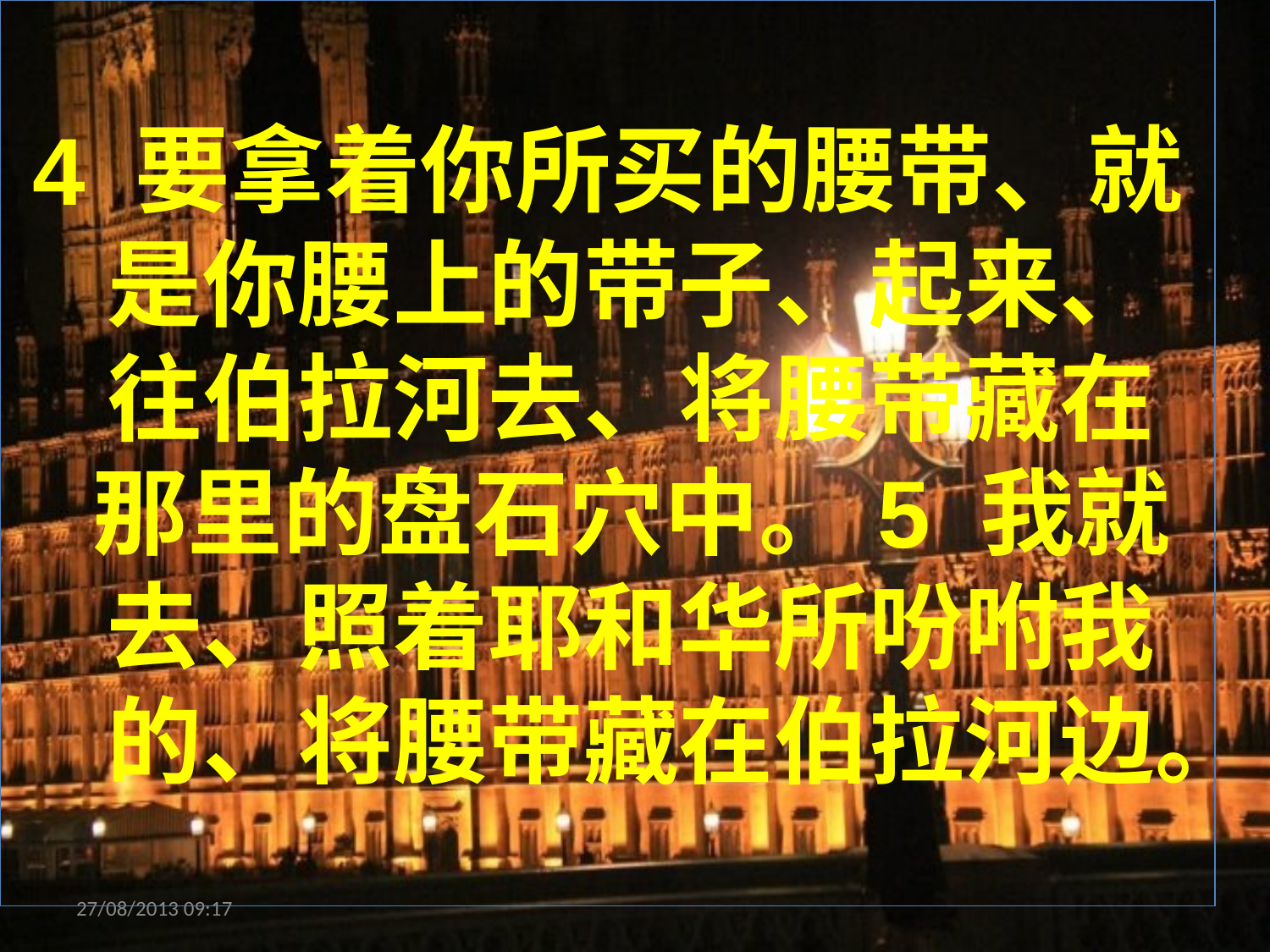

4 要拿着你所买的腰带、就是你腰上的带子、起来、往伯拉河去、将腰带藏在那里的盘石穴中。5 我就去、照着耶和华所吩咐我的、将腰带藏在伯拉河边。
27/08/2013 09:17